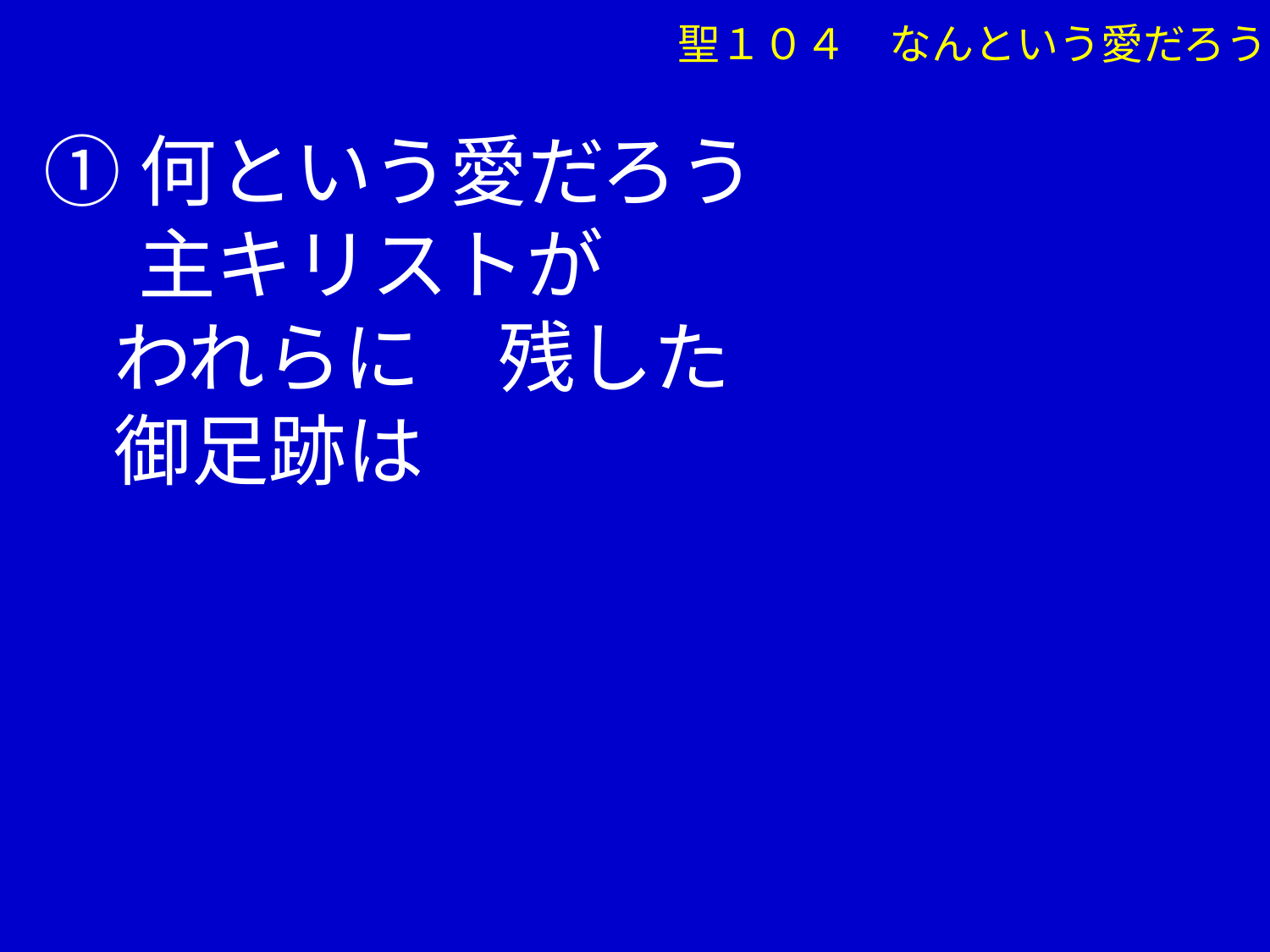

聖１０４　なんという愛だろう
①何という愛だろう
　 主キリストが
   われらに　残した
   御足跡は